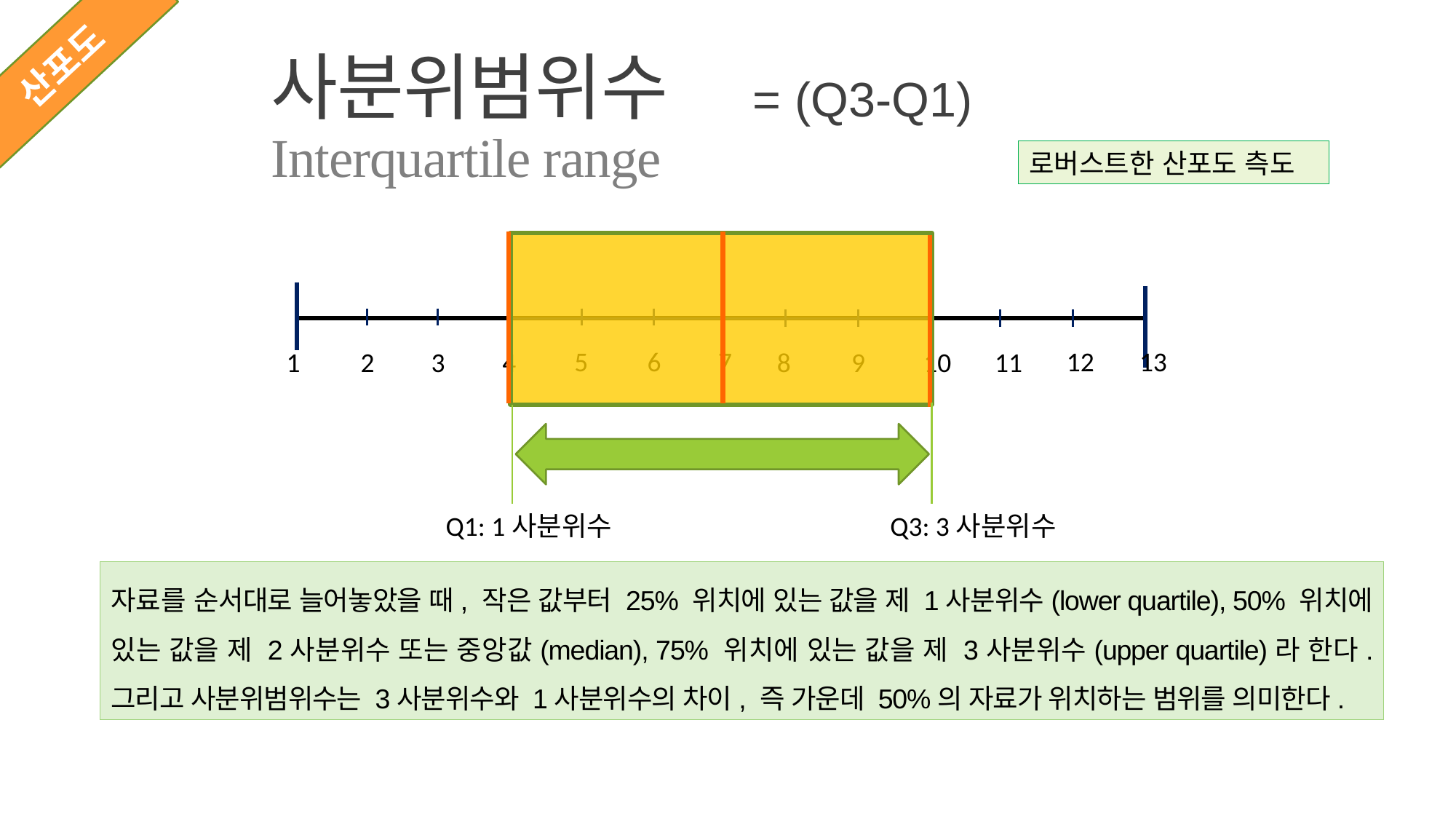

# 사분위범위수 Interquartile range
산포도
= (Q3-Q1)
로버스트한 산포도 측도

5
6
7
12
13
1
2
3
4
8
9
10
11

Q1: 1사분위수
Q3: 3사분위수
자료를 순서대로 늘어놓았을 때, 작은 값부터 25% 위치에 있는 값을 제 1사분위수(lower quartile), 50% 위치에 있는 값을 제 2사분위수 또는 중앙값(median), 75% 위치에 있는 값을 제 3사분위수(upper quartile)라 한다. 그리고 사분위범위수는 3사분위수와 1사분위수의 차이, 즉 가운데 50%의 자료가 위치하는 범위를 의미한다.